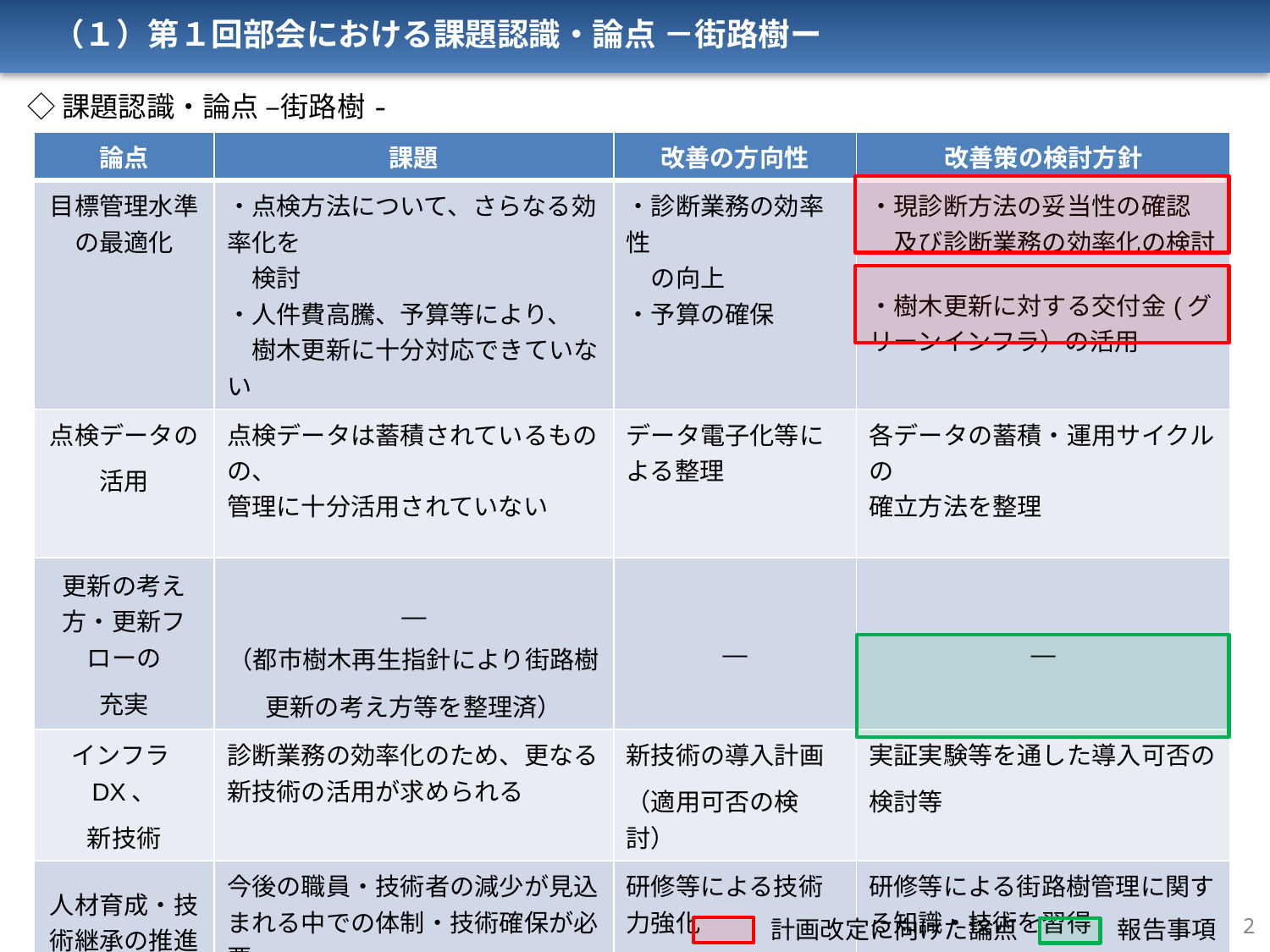

（１）第１回部会における課題認識・論点 －街路樹ー
◇課題認識・論点 –街路樹-
| 論点 | 課題 | 改善の方向性 | 改善策の検討方針 |
| --- | --- | --- | --- |
| 目標管理水準の最適化 | ・点検方法について、さらなる効率化を 　検討 ・人件費高騰、予算等により、 　樹木更新に十分対応できていない | ・診断業務の効率性 　の向上 ・予算の確保 | ・現診断方法の妥当性の確認 　及び診断業務の効率化の検討 ・樹木更新に対する交付金(グリーンインフラ）の活用 |
| 点検データの 活用 | 点検データは蓄積されているものの、 管理に十分活用されていない | データ電子化等による整理 | 各データの蓄積・運用サイクルの 確立方法を整理 |
| 更新の考え方・更新フローの 充実 | ― （都市樹木再生指針により街路樹 更新の考え方等を整理済） | ― | ― |
| インフラDX、 新技術 | 診断業務の効率化のため、更なる新技術の活用が求められる | 新技術の導入計画 （適用可否の検討） | 実証実験等を通した導入可否の 検討等 |
| 人材育成・技術継承の推進 | 今後の職員・技術者の減少が見込まれる中での体制・技術確保が必要 | 研修等による技術力強化 | 研修等による街路樹管理に関する知識・技術を習得 |
| 地域、官民 連携 | まいど通報システムの十分な周知 | 周知による府民連携の強化 | システムの更なる周知の検討等 |

2
計画改定に向けた論点　　　　報告事項